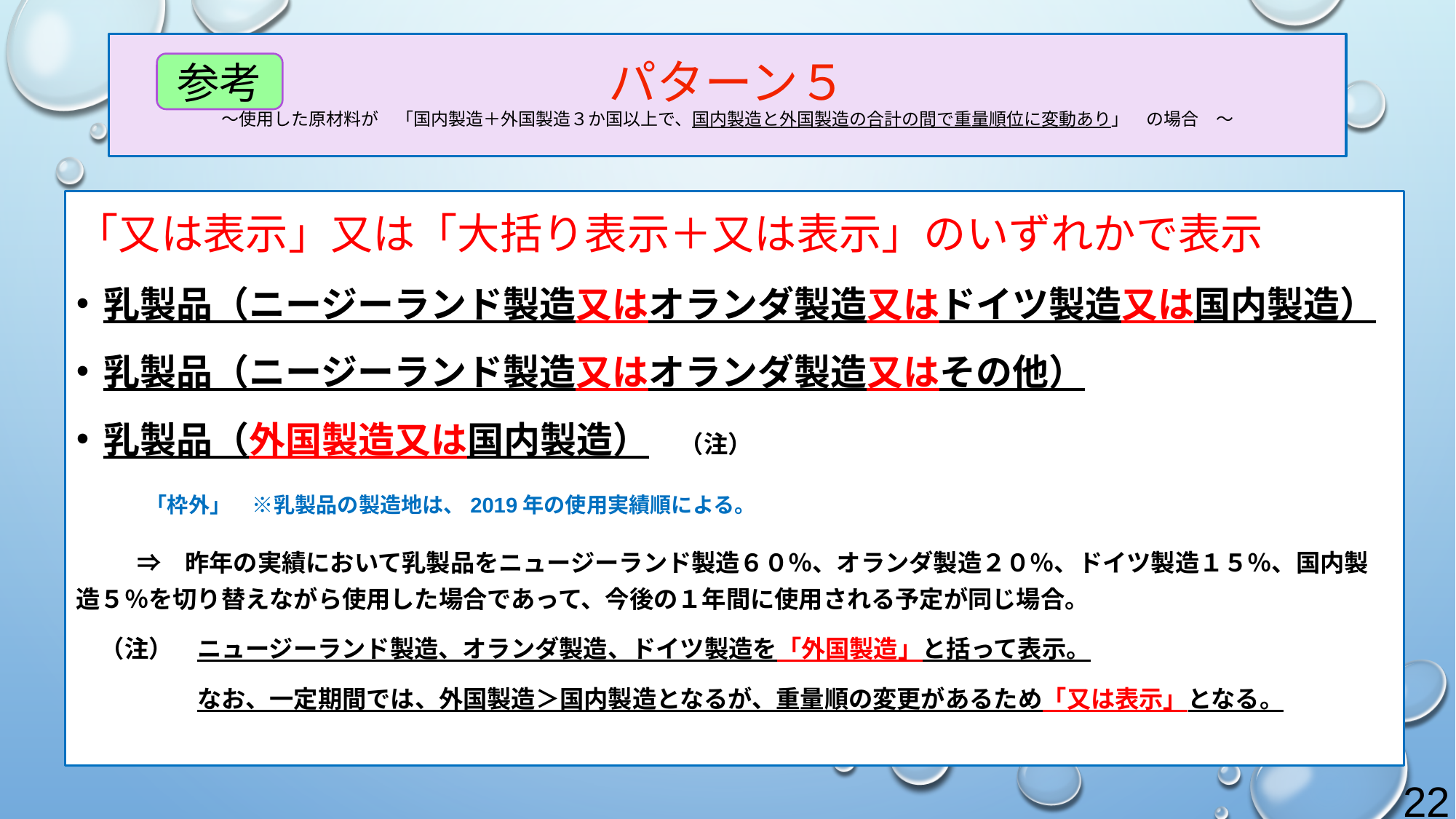

# パターン５ ～使用した原材料が　「国内製造＋外国製造３か国以上で、国内製造と外国製造の合計の間で重量順位に変動あり」　の場合　～
参考
「又は表示」又は「大括り表示＋又は表示」のいずれかで表示
乳製品（ニージーランド製造又はオランダ製造又はドイツ製造又は国内製造）
乳製品（ニージーランド製造又はオランダ製造又はその他）
乳製品（外国製造又は国内製造）　（注）
　　　「枠外」　※乳製品の製造地は、2019年の使用実績順による。
　　⇒　昨年の実績において乳製品をニュージーランド製造６０％、オランダ製造２０％、ドイツ製造１５％、国内製造５％を切り替えながら使用した場合であって、今後の１年間に使用される予定が同じ場合。
　（注）　ニュージーランド製造、オランダ製造、ドイツ製造を「外国製造」と括って表示。
　　　　　なお、一定期間では、外国製造＞国内製造となるが、重量順の変更があるため「又は表示」となる。

22